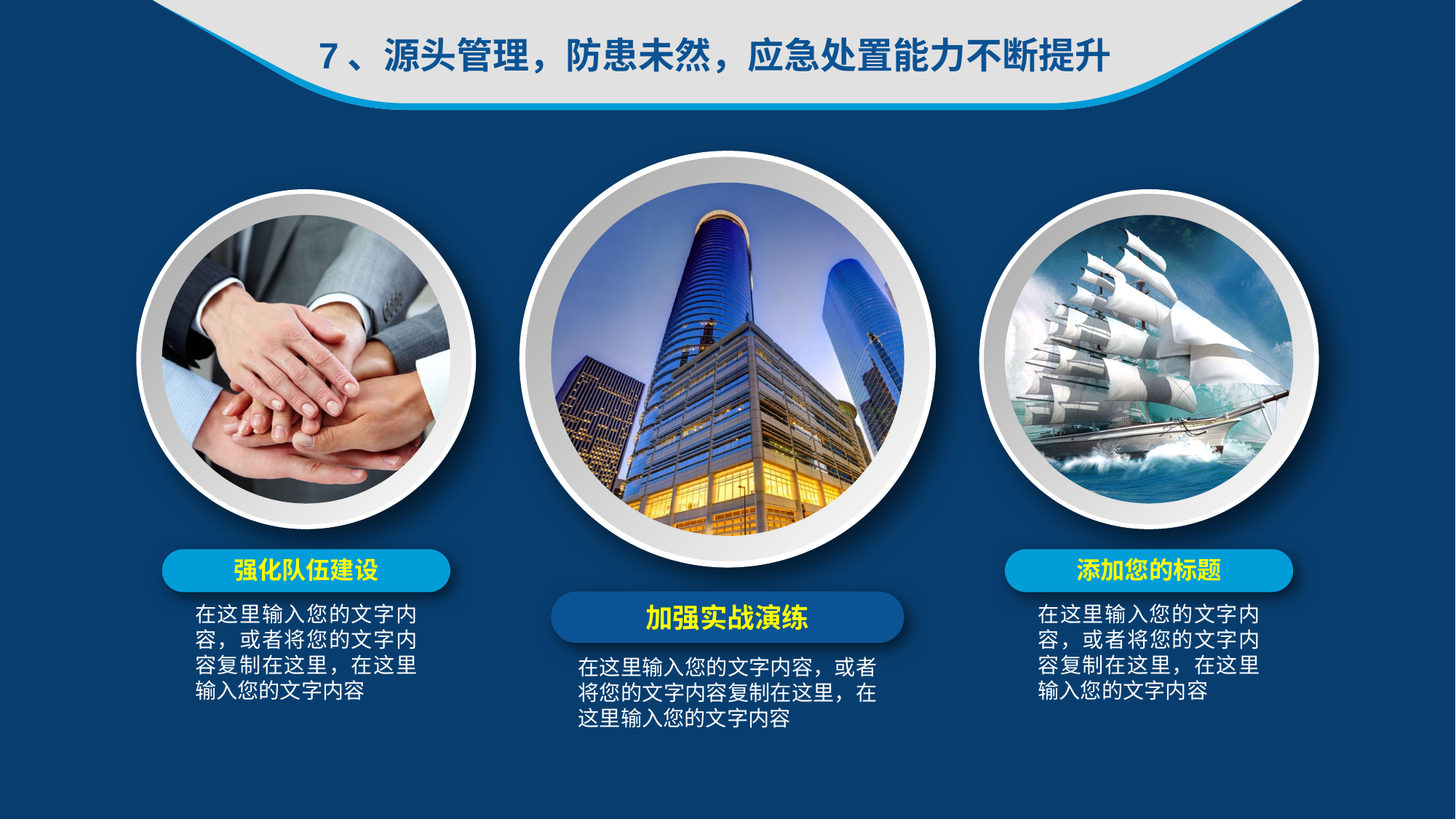

7、源头管理，防患未然，应急处置能力不断提升

强化队伍建设
添加您的标题

加强实战演练
在这里输入您的文字内容，或者将您的文字内容复制在这里，在这里输入您的文字内容
在这里输入您的文字内容，或者将您的文字内容复制在这里，在这里输入您的文字内容
在这里输入您的文字内容，或者将您的文字内容复制在这里，在这里输入您的文字内容